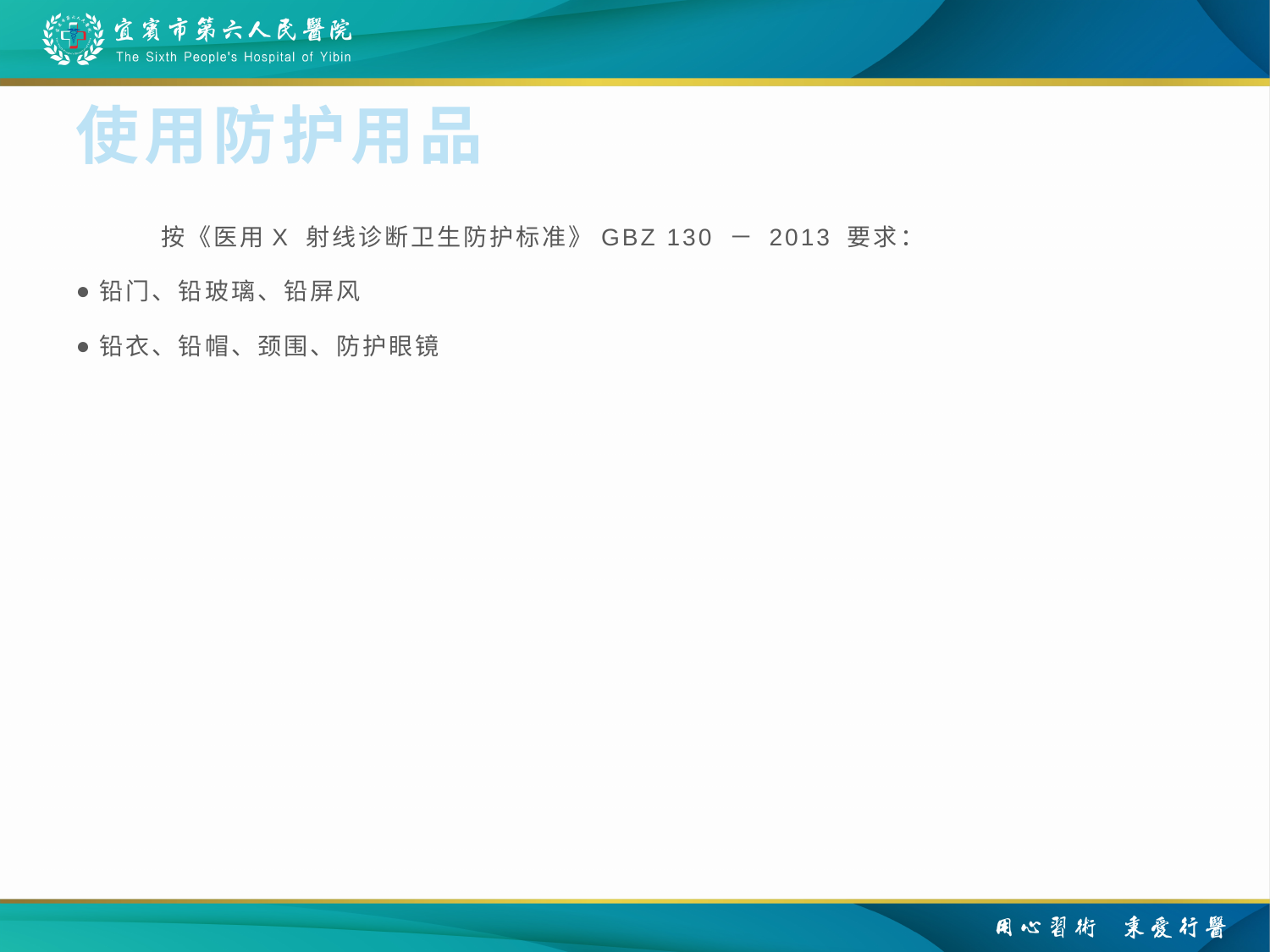

# 使用防护用品
          按《医用X 射线诊断卫生防护标准》GBZ 130 － 2013 要求：
铅门、铅玻璃、铅屏风
铅衣、铅帽、颈围、防护眼镜